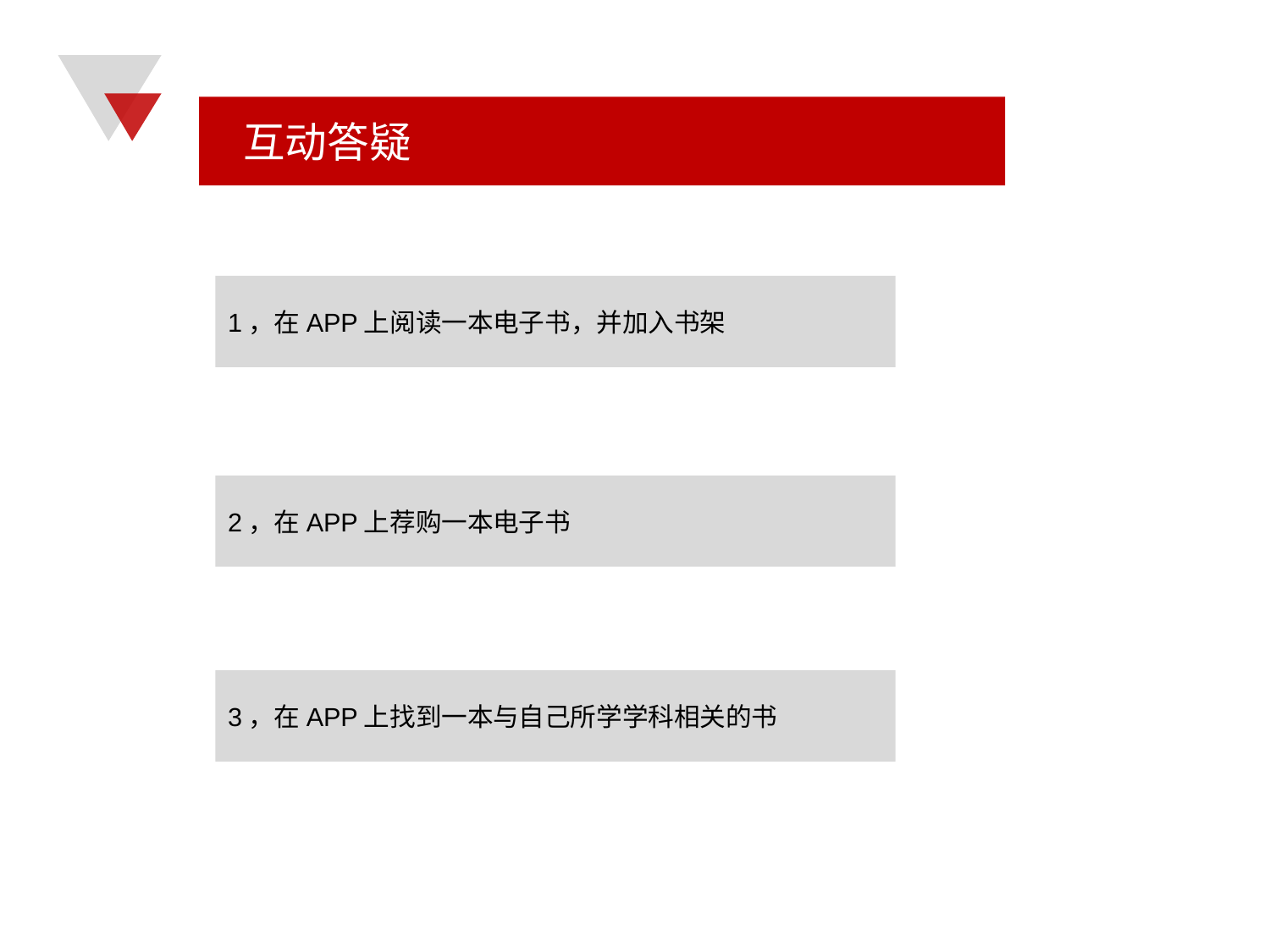

互动答疑
1，在APP上阅读一本电子书，并加入书架
2，在APP上荐购一本电子书
3，在APP上找到一本与自己所学学科相关的书